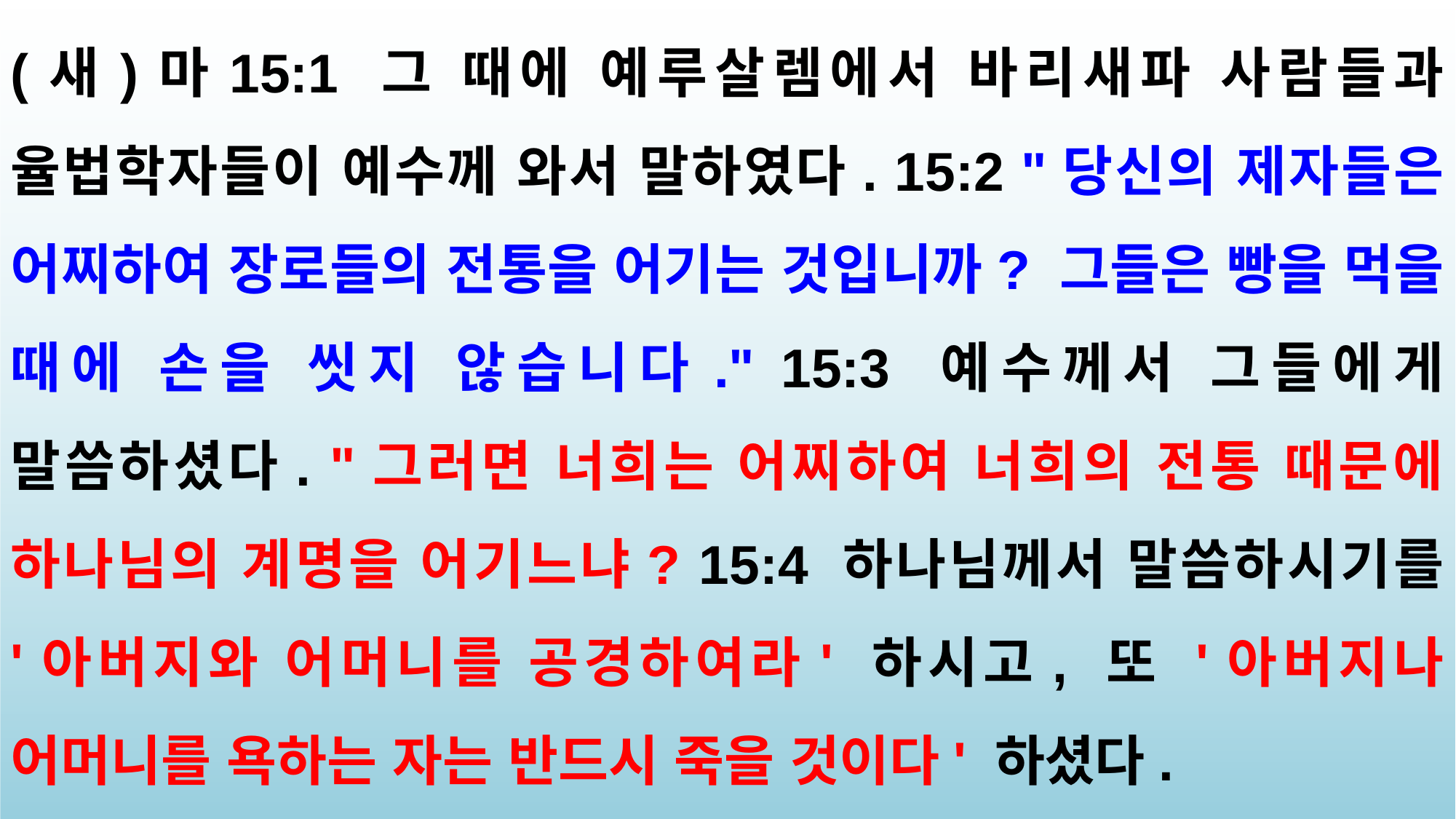

(새)마15:1 그 때에 예루살렘에서 바리새파 사람들과 율법학자들이 예수께 와서 말하였다. 15:2 "당신의 제자들은 어찌하여 장로들의 전통을 어기는 것입니까? 그들은 빵을 먹을 때에 손을 씻지 않습니다." 15:3 예수께서 그들에게 말씀하셨다. "그러면 너희는 어찌하여 너희의 전통 때문에 하나님의 계명을 어기느냐? 15:4 하나님께서 말씀하시기를 '아버지와 어머니를 공경하여라' 하시고, 또 '아버지나 어머니를 욕하는 자는 반드시 죽을 것이다' 하셨다.